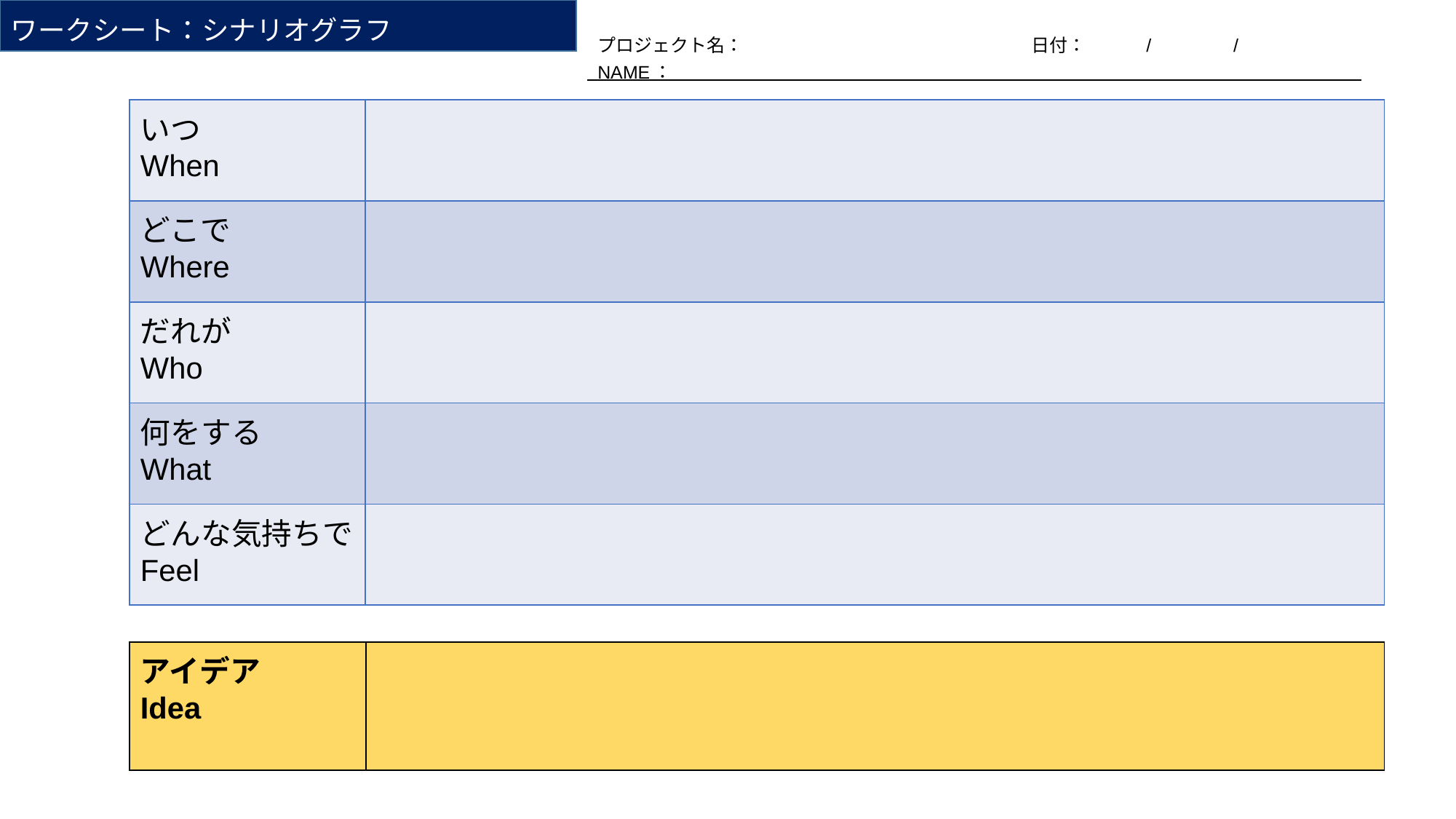

ワークシート：シナリオグラフ
| プロジェクト名：　　　　　　　　　　　　　　　 日付：　　　/　　　　/　　　　NAME： |
| --- |
| いつ When |  |
| --- | --- |
| どこで Where |  |
| だれが Who |  |
| 何をする What |  |
| どんな気持ちで Feel |  |
| アイデア Idea |  |
| --- | --- |